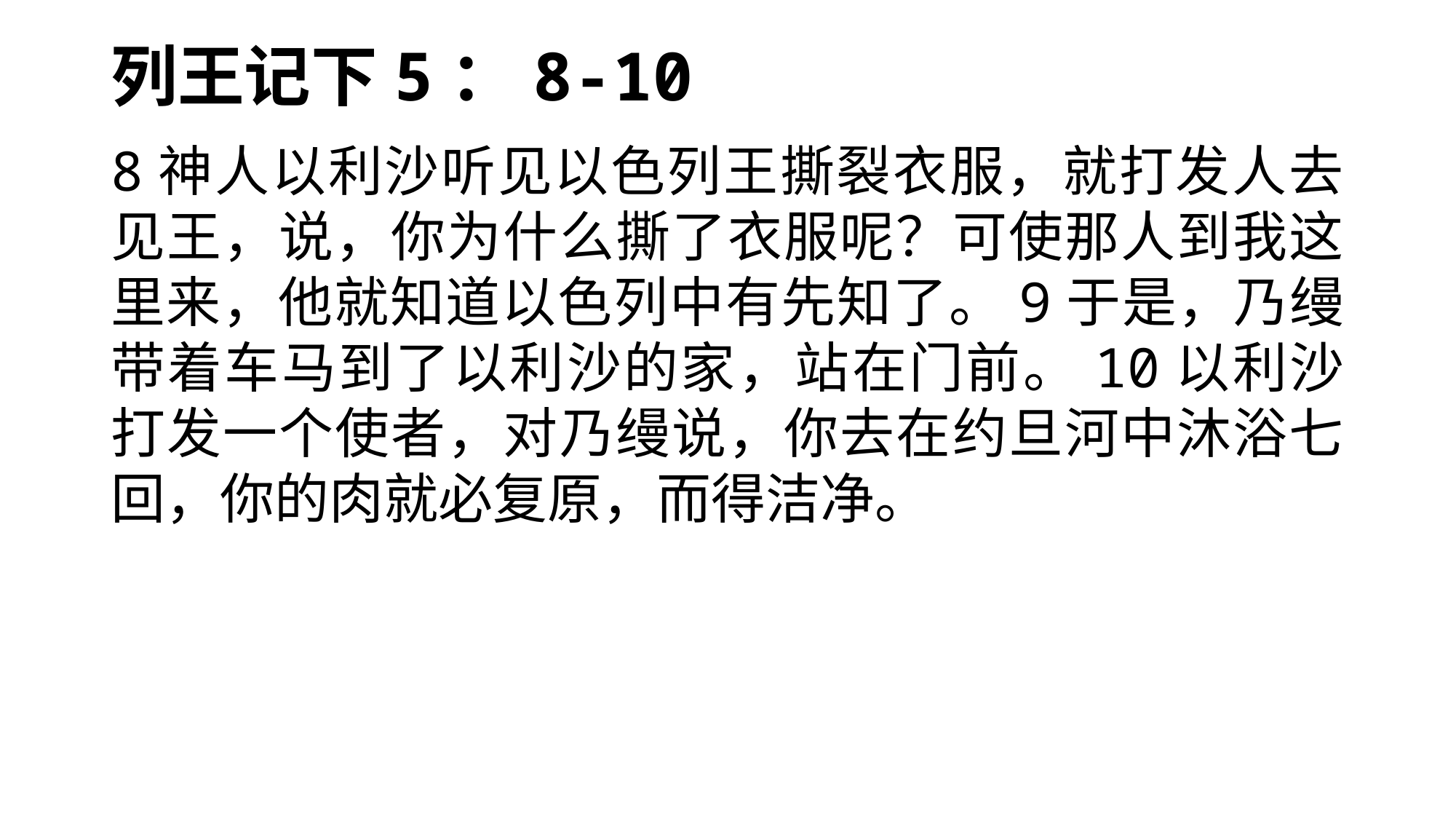

# 列王记下5：8-10
8神人以利沙听见以色列王撕裂衣服，就打发人去见王，说，你为什么撕了衣服呢？可使那人到我这里来，他就知道以色列中有先知了。9于是，乃缦带着车马到了以利沙的家，站在门前。10以利沙打发一个使者，对乃缦说，你去在约旦河中沐浴七回，你的肉就必复原，而得洁净。